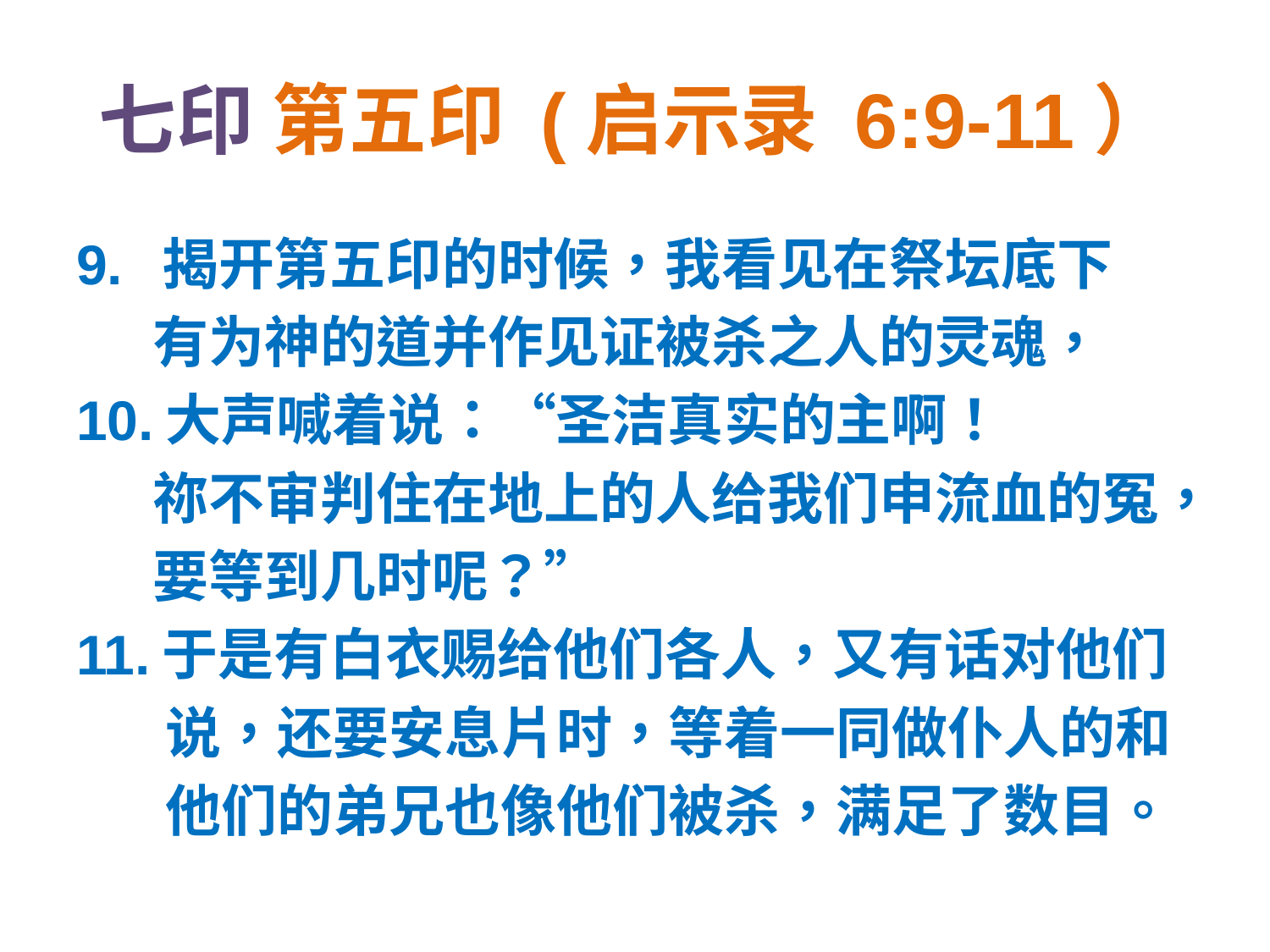

# 七印 第五印 (启示录 6:9-11）
9.  揭开第五印的时候，我看见在祭坛底下
     有为神的道并作见证被杀之人的灵魂，
10. 大声喊着说：“圣洁真实的主啊！
     祢不审判住在地上的人给我们申流血的冤，
     要等到几时呢？”
11. 于是有白衣赐给他们各人，又有话对他们
      说，还要安息片时，等着一同做仆人的和
      他们的弟兄也像他们被杀，满足了数目。